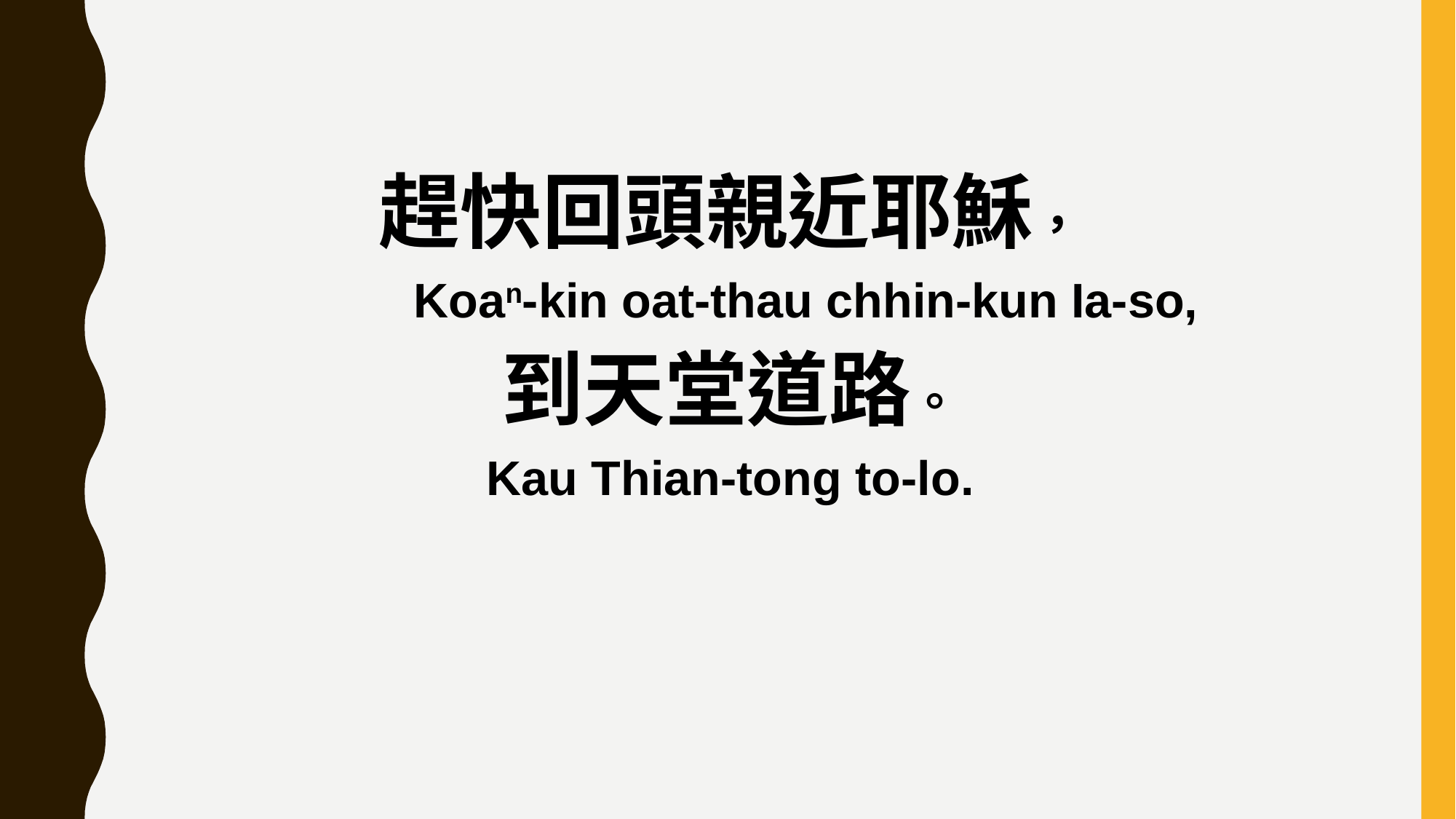

趕快回頭親近耶穌，
                Koan-kin oat-thau chhin-kun Ia-so,
到天堂道路。
Kau Thian-tong to-lo.